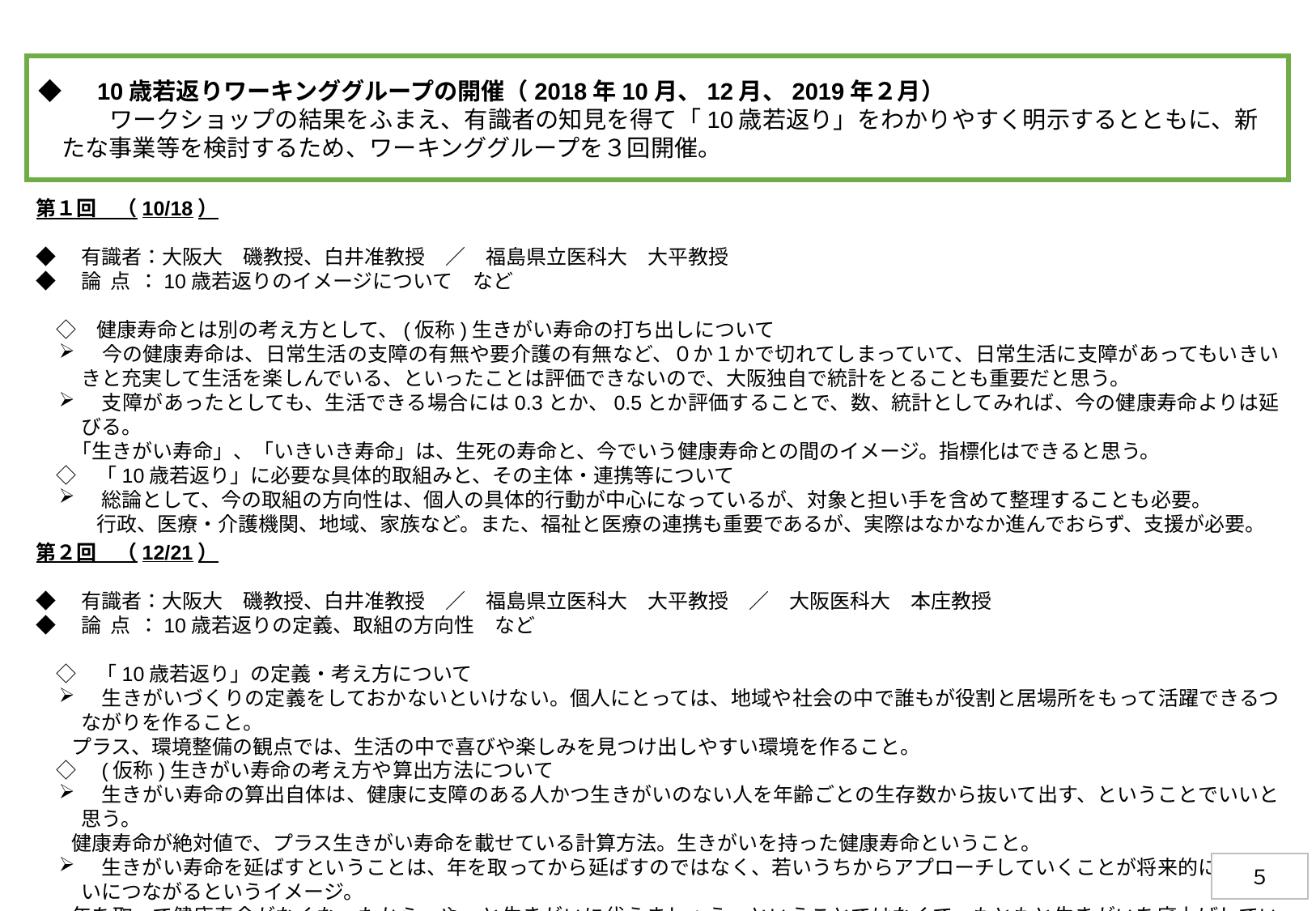

◆　10歳若返りワーキンググループの開催（2018年10月、12月、2019年２月）
　　　ワークショップの結果をふまえ、有識者の知見を得て「10歳若返り」をわかりやすく明示するとともに、新たな事業等を検討するため、ワーキンググループを３回開催。
第１回　（10/18）

◆　有識者：大阪大　磯教授、白井准教授　／　福島県立医科大　大平教授
◆　論点：10歳若返りのイメージについて　など

　◇　健康寿命とは別の考え方として、(仮称)生きがい寿命の打ち出しについて
　今の健康寿命は、日常生活の支障の有無や要介護の有無など、０か１かで切れてしまっていて、日常生活に支障があってもいきいきと充実して生活を楽しんでいる、といったことは評価できないので、大阪独自で統計をとることも重要だと思う。
　支障があったとしても、生活できる場合には0.3とか、0.5とか評価することで、数、統計としてみれば、今の健康寿命よりは延びる。
「生きがい寿命」、「いきいき寿命」は、生死の寿命と、今でいう健康寿命との間のイメージ。指標化はできると思う。
　◇　「10歳若返り」に必要な具体的取組みと、その主体・連携等について
　総論として、今の取組の方向性は、個人の具体的行動が中心になっているが、対象と担い手を含めて整理することも必要。
　　　行政、医療・介護機関、地域、家族など。また、福祉と医療の連携も重要であるが、実際はなかなか進んでおらず、支援が必要。
第２回　（12/21）

◆　有識者：大阪大　磯教授、白井准教授　／　福島県立医科大　大平教授　／　大阪医科大　本庄教授
◆　論点：10歳若返りの定義、取組の方向性　など

　◇　「10歳若返り」の定義・考え方について
　生きがいづくりの定義をしておかないといけない。個人にとっては、地域や社会の中で誰もが役割と居場所をもって活躍できるつながりを作ること。
プラス、環境整備の観点では、生活の中で喜びや楽しみを見つけ出しやすい環境を作ること。
　◇　(仮称)生きがい寿命の考え方や算出方法について
　生きがい寿命の算出自体は、健康に支障のある人かつ生きがいのない人を年齢ごとの生存数から抜いて出す、ということでいいと思う。
健康寿命が絶対値で、プラス生きがい寿命を載せている計算方法。生きがいを持った健康寿命ということ。
　生きがい寿命を延ばすということは、年を取ってから延ばすのではなく、若いうちからアプローチしていくことが将来的に生きがいにつながるというイメージ。
年を取って健康寿命がなくなったから、やっと生きがいに代えましょう、ということではなくて、もともと生きがいを底上げしていくと将来的に延びますね、ということ。
５